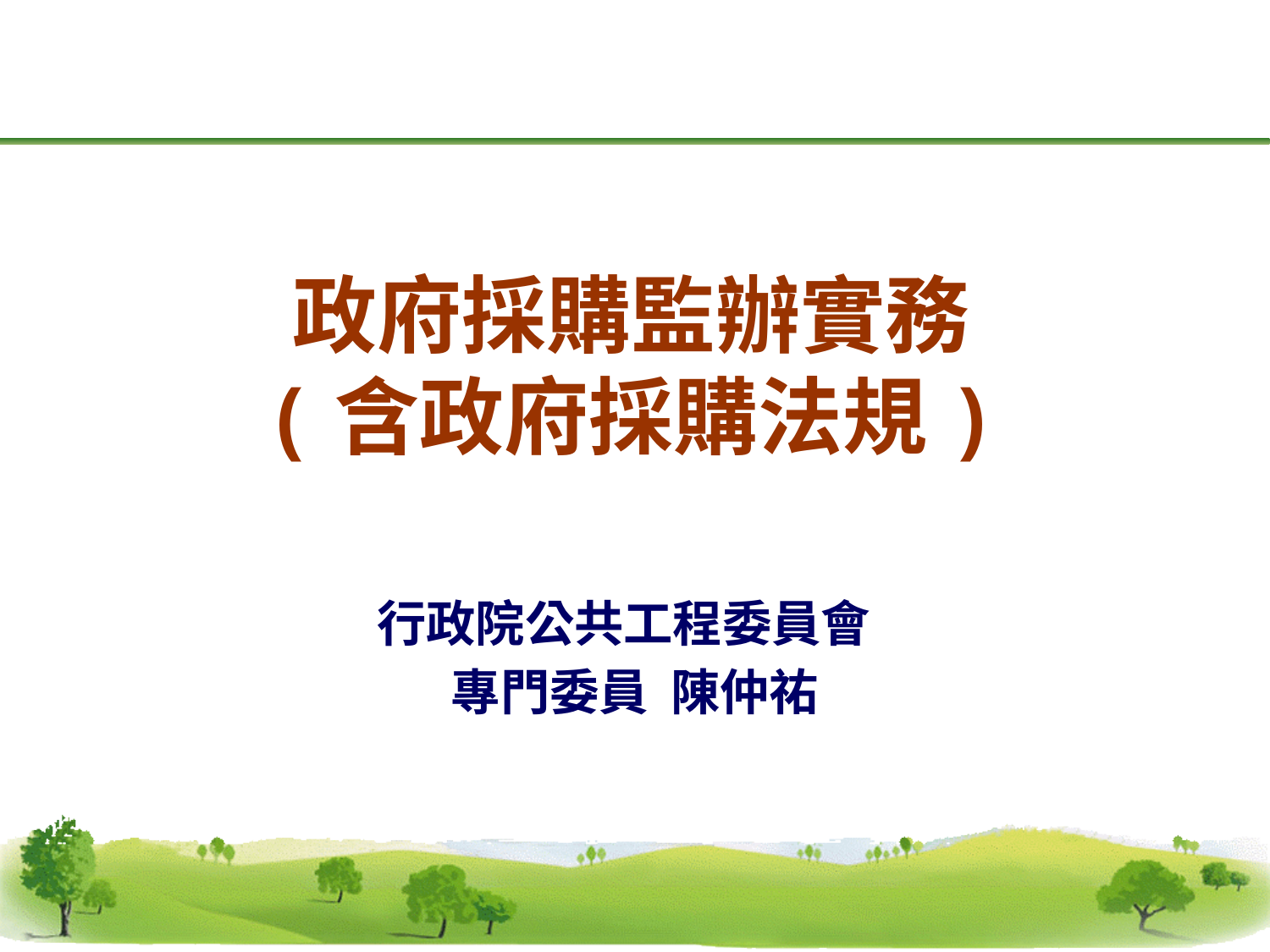

政府採購監辦實務
(含政府採購法規)
行政院公共工程委員會
專門委員  陳仲祐